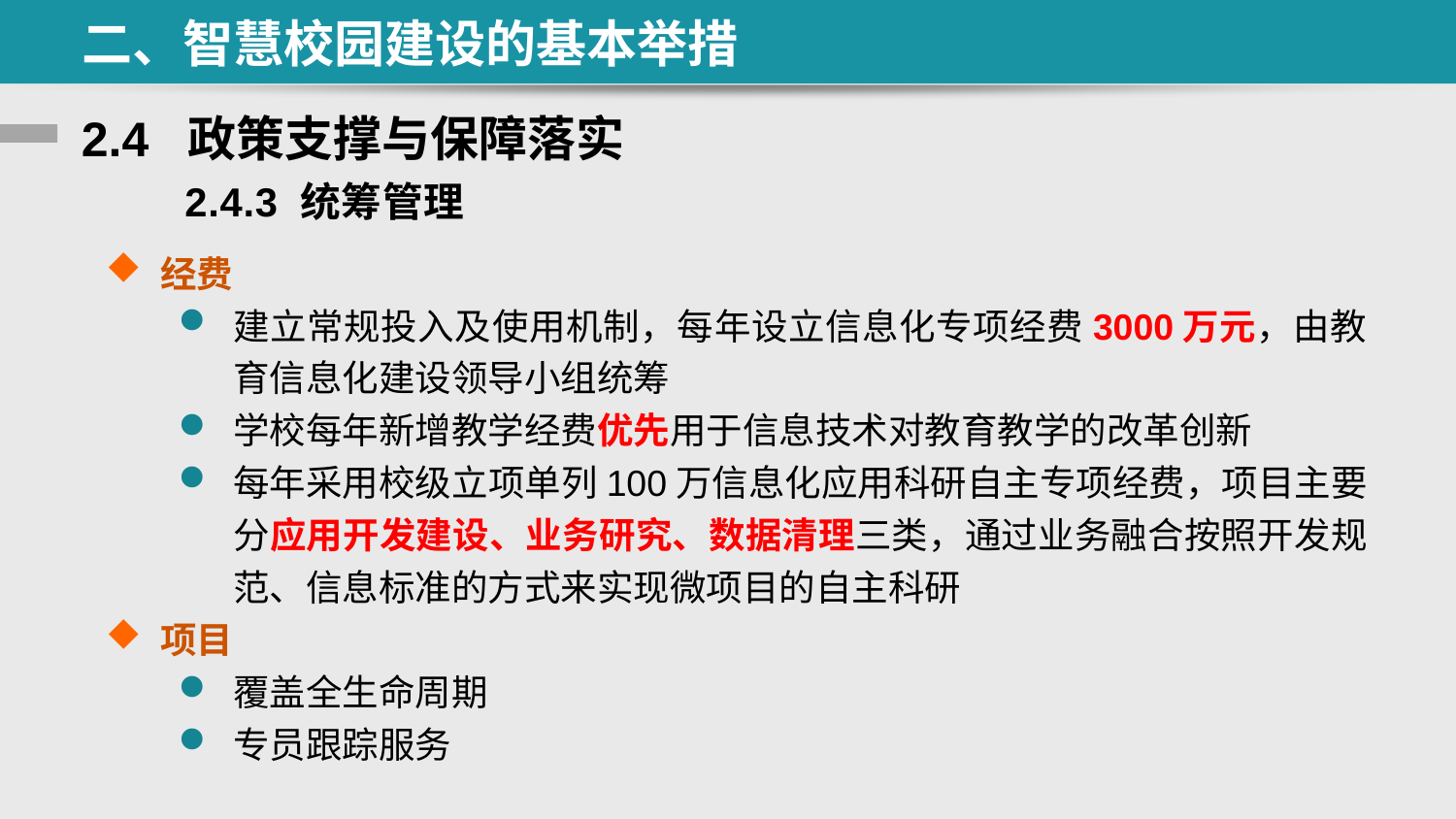

二、智慧校园建设的基本举措
# 2.4  政策支撑与保障落实

2.4.3 统筹管理
经费
建立常规投入及使用机制，每年设立信息化专项经费3000万元，由教育信息化建设领导小组统筹
学校每年新增教学经费优先用于信息技术对教育教学的改革创新
每年采用校级立项单列100万信息化应用科研自主专项经费，项目主要分应用开发建设、业务研究、数据清理三类，通过业务融合按照开发规范、信息标准的方式来实现微项目的自主科研
项目
覆盖全生命周期
专员跟踪服务